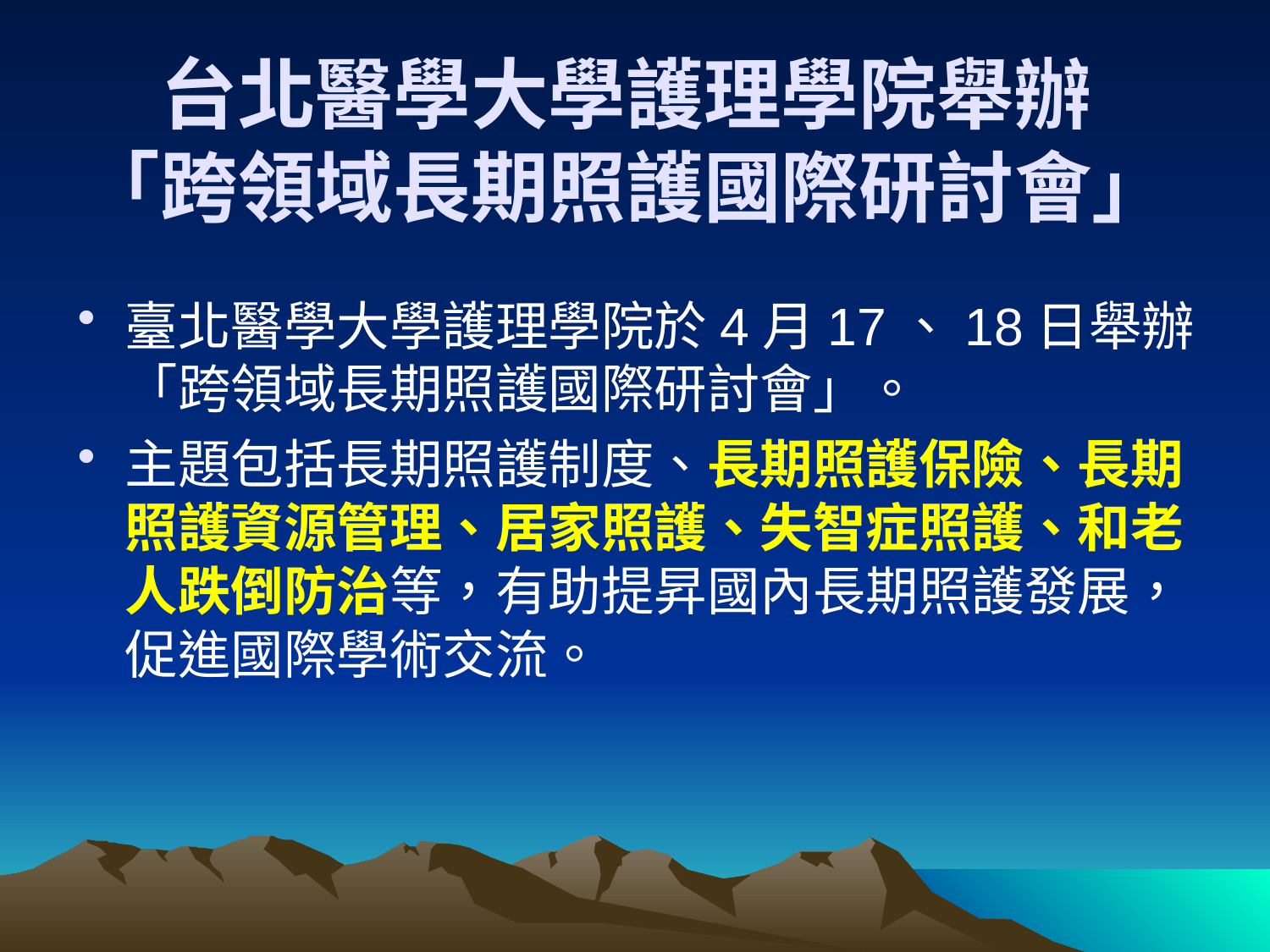

# 台北醫學大學護理學院舉辦 「跨領域長期照護國際研討會」
臺北醫學大學護理學院於4月17、18日舉辦「跨領域長期照護國際研討會」。
主題包括長期照護制度、長期照護保險、長期照護資源管理、居家照護、失智症照護、和老人跌倒防治等，有助提昇國內長期照護發展，促進國際學術交流。